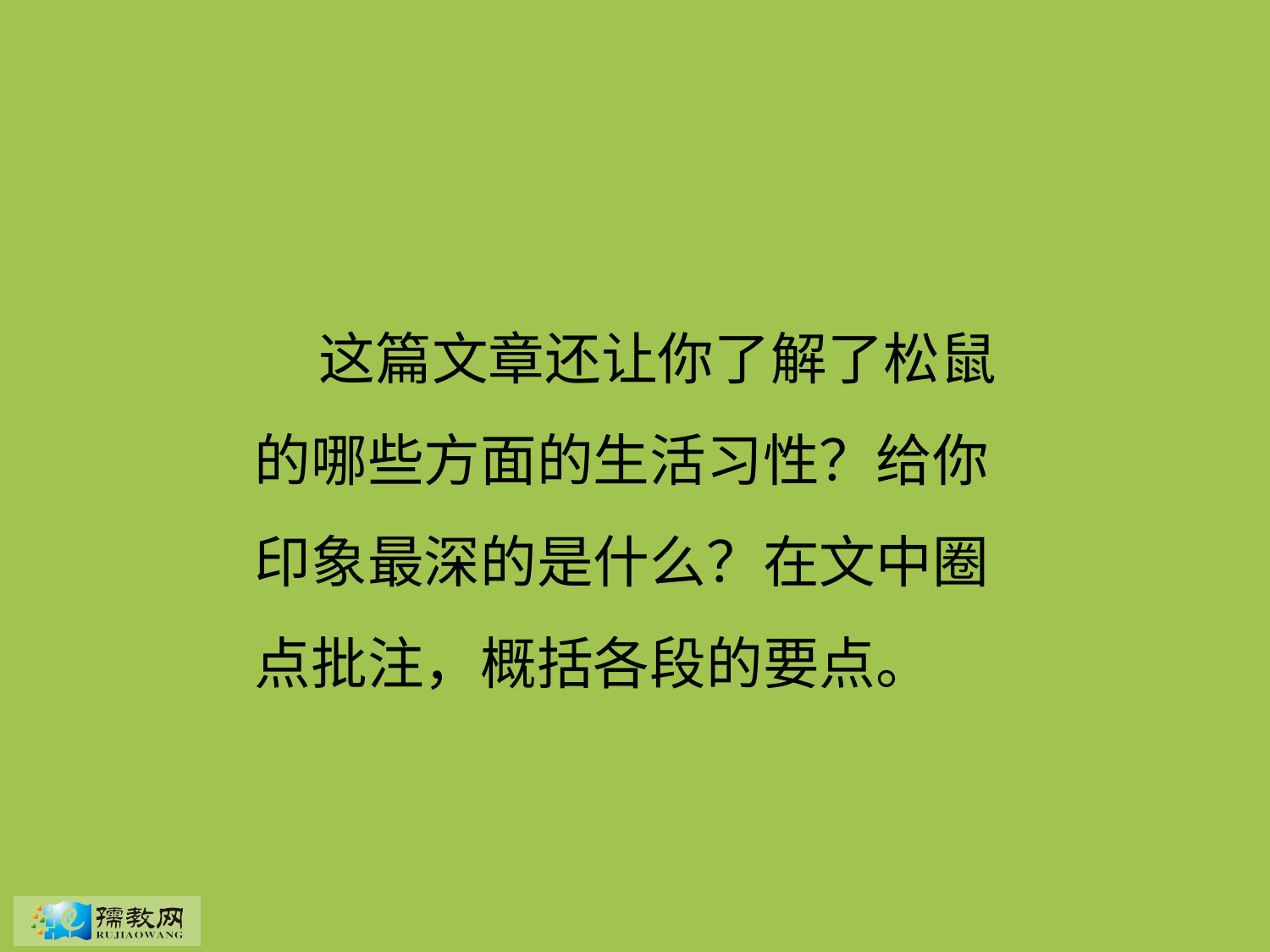

这篇文章还让你了解了松鼠的哪些方面的生活习性？给你印象最深的是什么？在文中圈点批注，概括各段的要点。